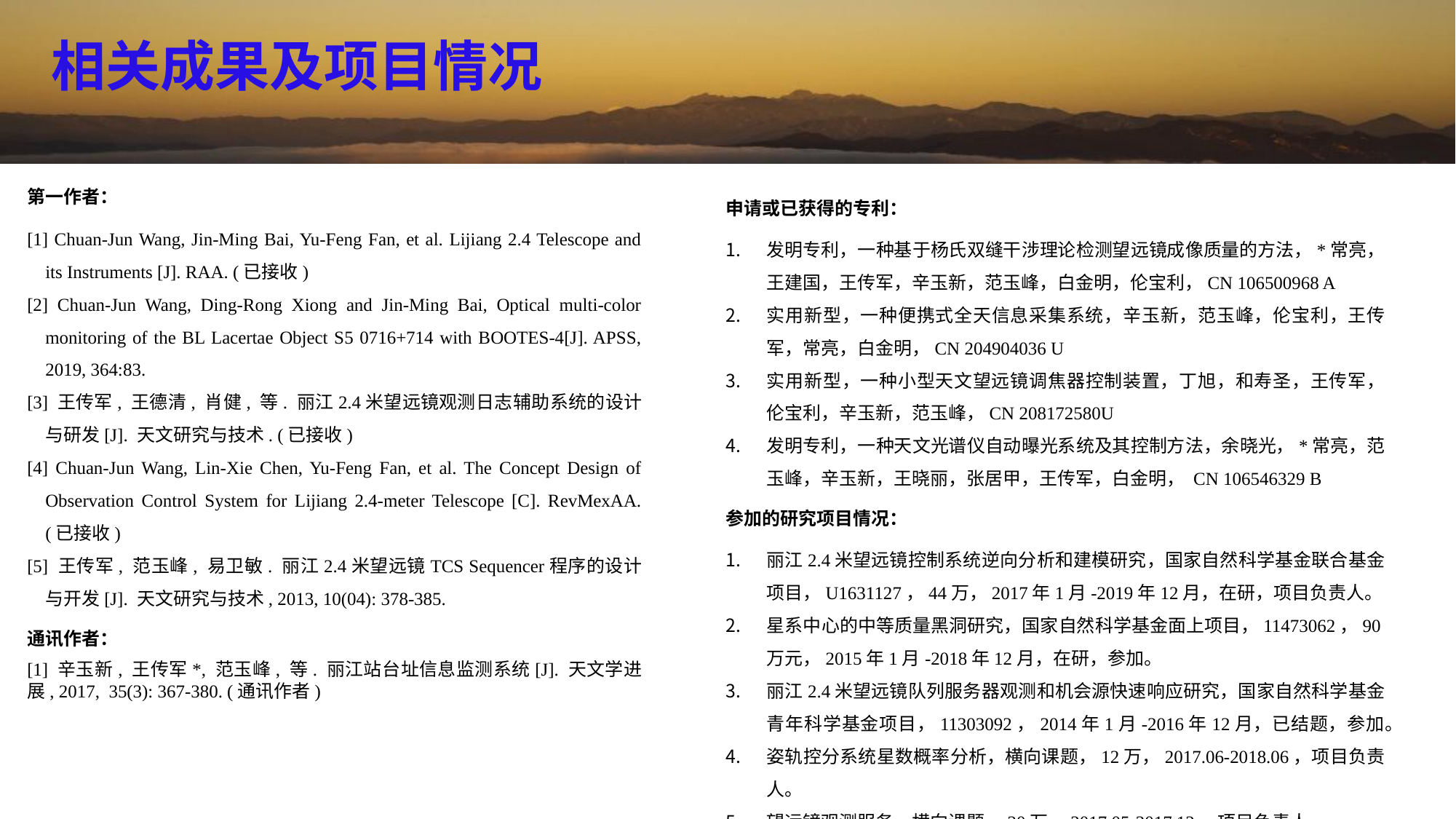

相关成果及项目情况
第一作者：
[1] Chuan-Jun Wang, Jin-Ming Bai, Yu-Feng Fan, et al. Lijiang 2.4 Telescope and its Instruments [J]. RAA. (已接收)
[2] Chuan-Jun Wang, Ding-Rong Xiong and Jin-Ming Bai, Optical multi-color monitoring of the BL Lacertae Object S5 0716+714 with BOOTES-4[J]. APSS, 2019, 364:83.
[3] 王传军, 王德清, 肖健, 等. 丽江2.4米望远镜观测日志辅助系统的设计与研发[J]. 天文研究与技术. (已接收)
[4] Chuan-Jun Wang, Lin-Xie Chen, Yu-Feng Fan, et al. The Concept Design of Observation Control System for Lijiang 2.4-meter Telescope [C]. RevMexAA. (已接收)
[5] 王传军, 范玉峰, 易卫敏. 丽江2.4米望远镜TCS Sequencer程序的设计与开发[J]. 天文研究与技术, 2013, 10(04): 378-385.
通讯作者：
[1] 辛玉新, 王传军*, 范玉峰, 等. 丽江站台址信息监测系统[J]. 天文学进展, 2017,  35(3): 367-380. (通讯作者)
申请或已获得的专利：
发明专利，一种基于杨氏双缝干涉理论检测望远镜成像质量的方法，*常亮，王建国，王传军，辛玉新，范玉峰，白金明，伦宝利，CN 106500968 A
实用新型，一种便携式全天信息采集系统，辛玉新，范玉峰，伦宝利，王传军，常亮，白金明，CN 204904036 U
实用新型，一种小型天文望远镜调焦器控制装置，丁旭，和寿圣，王传军，伦宝利，辛玉新，范玉峰，CN 208172580U
发明专利，一种天文光谱仪自动曝光系统及其控制方法，余晓光，*常亮，范玉峰，辛玉新，王晓丽，张居甲，王传军，白金明， CN 106546329 B
参加的研究项目情况：
丽江2.4米望远镜控制系统逆向分析和建模研究，国家自然科学基金联合基金项目，U1631127，44万，2017年1月-2019年12月，在研，项目负责人。
星系中心的中等质量黑洞研究，国家自然科学基金面上项目，11473062，90万元，2015年1月-2018年12月，在研，参加。
丽江2.4米望远镜队列服务器观测和机会源快速响应研究，国家自然科学基金青年科学基金项目，11303092，2014年1月-2016年12月，已结题，参加。
姿轨控分系统星数概率分析，横向课题，12万，2017.06-2018.06，项目负责人。
望远镜观测服务，横向课题，20万，2017.05-2017.12，项目负责人。